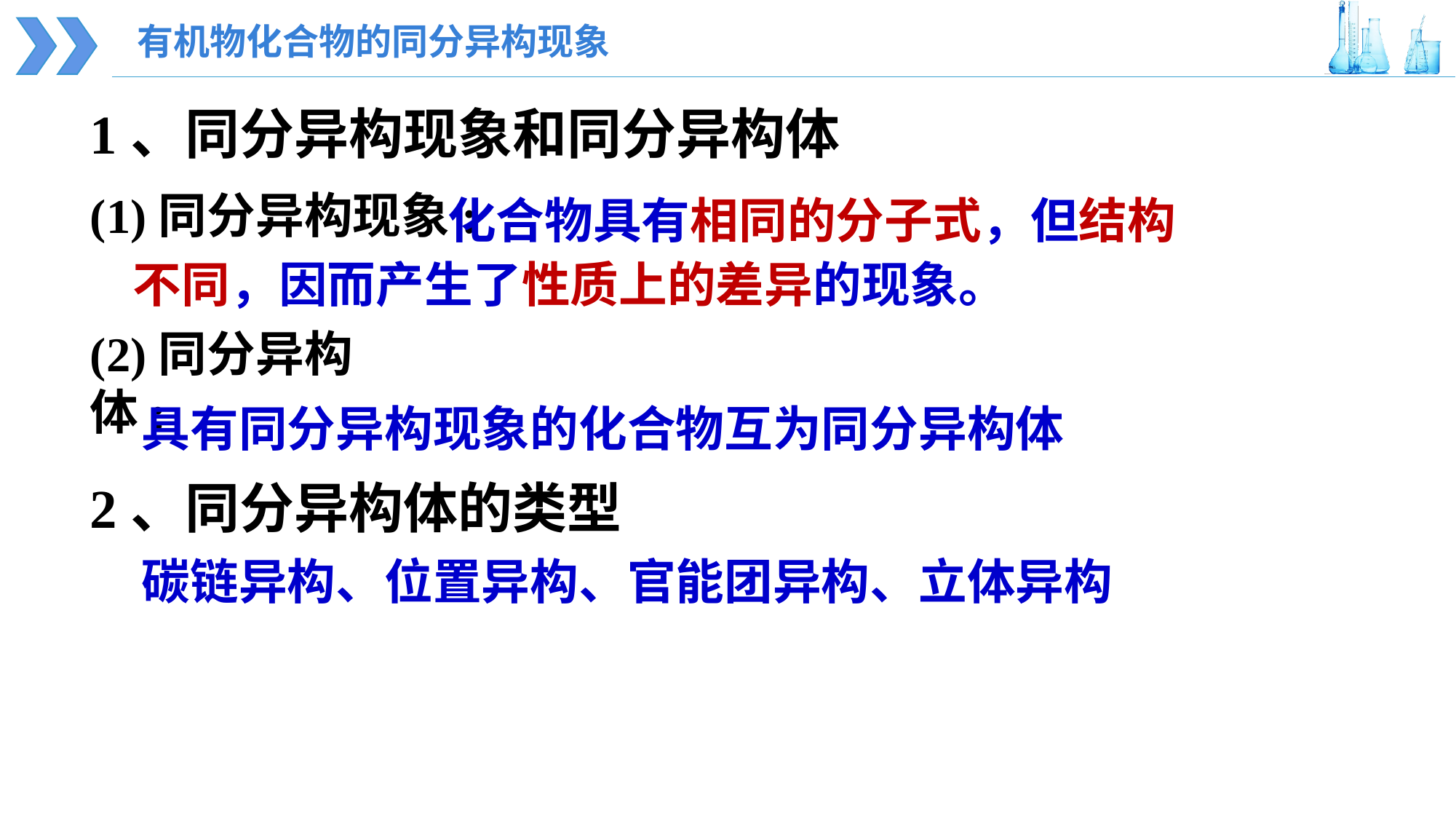

有机物化合物的同分异构现象
1、同分异构现象和同分异构体
(1)同分异构现象:
                        化合物具有相同的分子式，但结构不同，因而产生了性质上的差异的现象。
(2)同分异构体:
具有同分异构现象的化合物互为同分异构体
2、同分异构体的类型
碳链异构、位置异构、官能团异构、立体异构